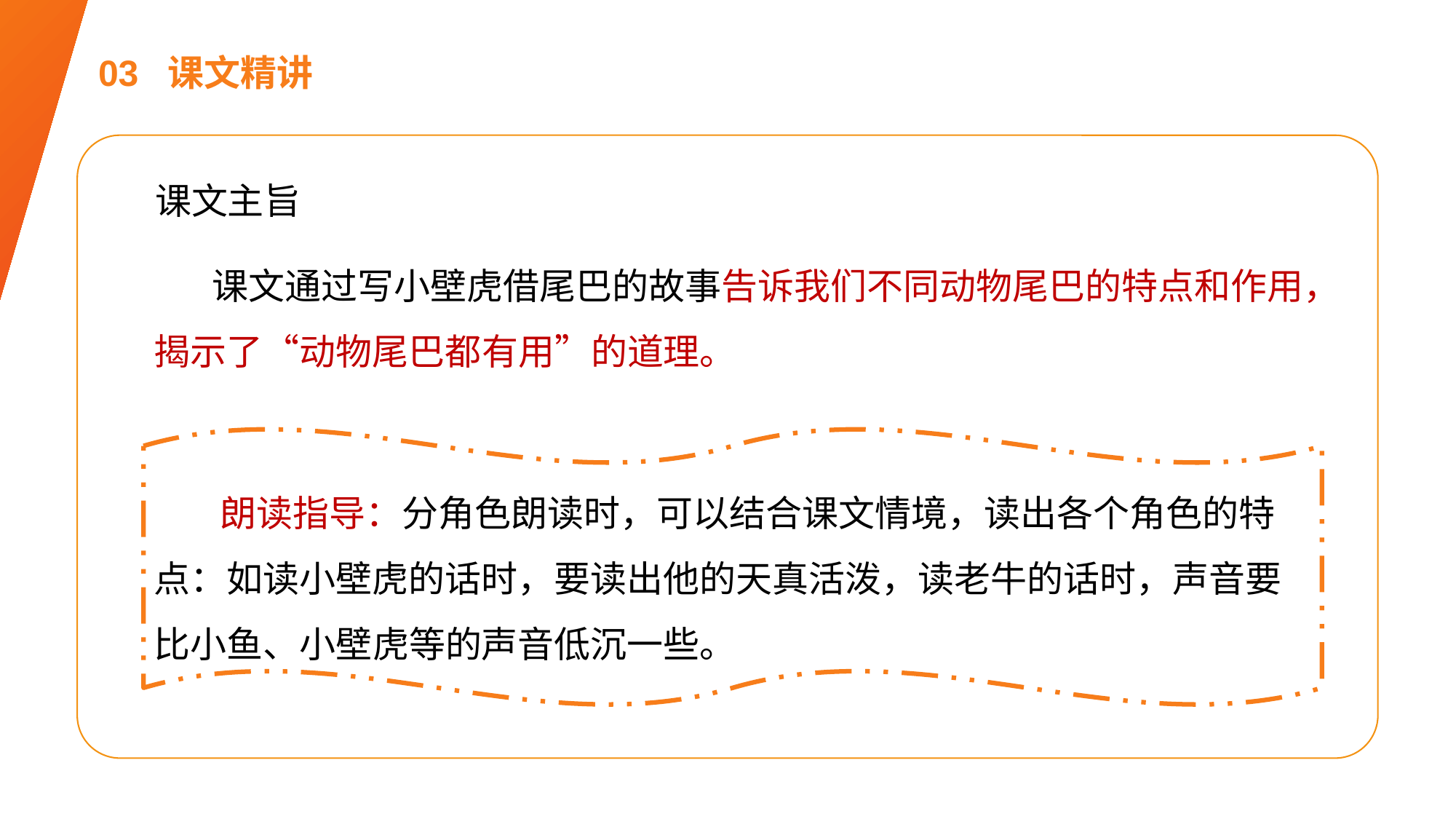

03  课文精讲
课文主旨
      课文通过写小壁虎借尾巴的故事告诉我们不同动物尾巴的特点和作用，揭示了“动物尾巴都有用”的道理。
       朗读指导：分角色朗读时，可以结合课文情境，读出各个角色的特点：如读小壁虎的话时，要读出他的天真活泼，读老牛的话时，声音要比小鱼、小壁虎等的声音低沉一些。